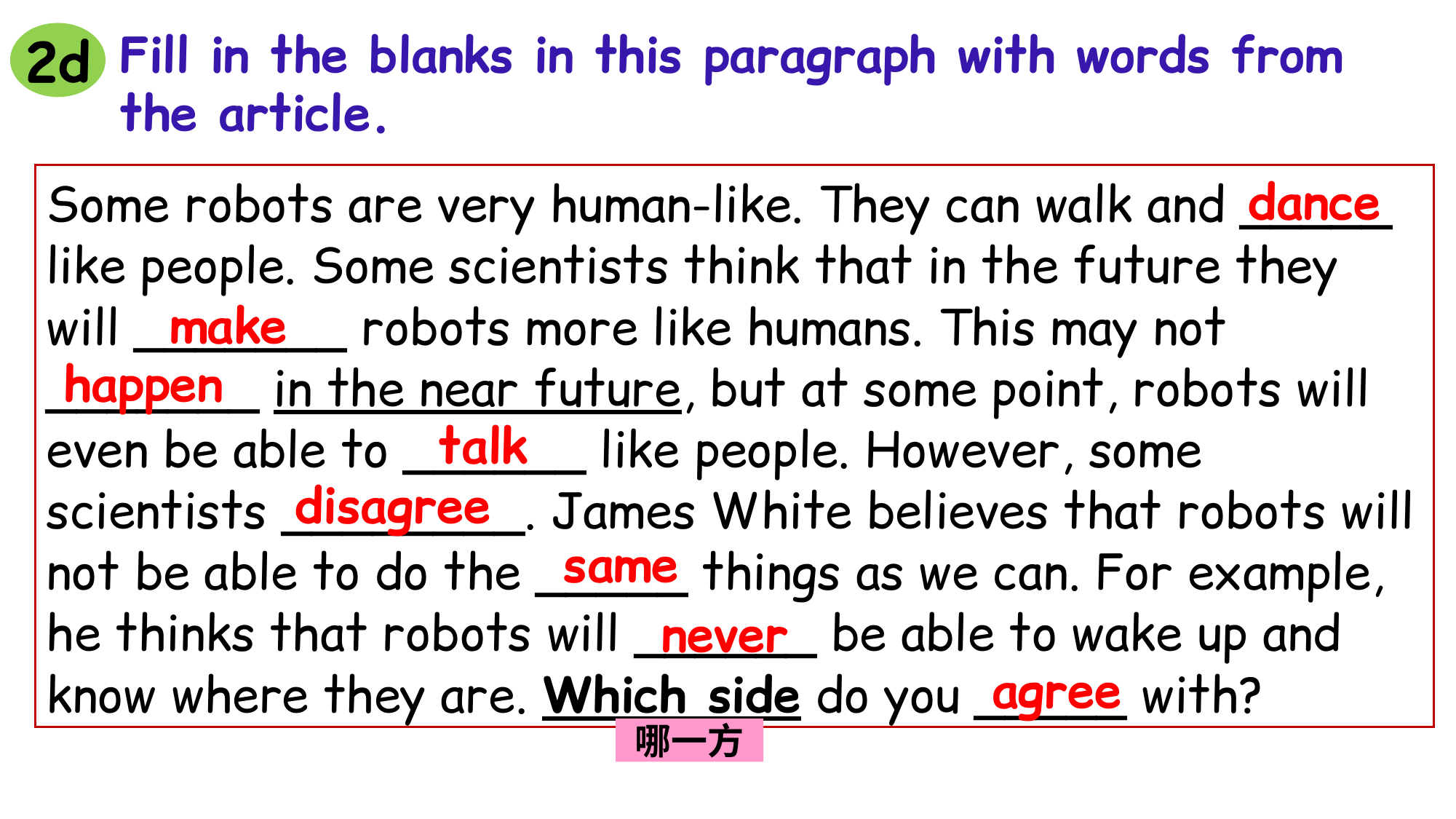

Fill in the blanks in this paragraph with words from the article.

2d
dance
Some robots are very human-like. They can walk and _____ like people. Some scientists think that in the future they will _______ robots more like humans. This may not _______ in the near future, but at some point, robots will even be able to ______ like people. However, some scientists ________. James White believes that robots will not be able to do the _____ things as we can. For example, he thinks that robots will ______ be able to wake up and know where they are. Which side do you _____ with?
make
happen
talk
disagree
same
never
agree
哪一方